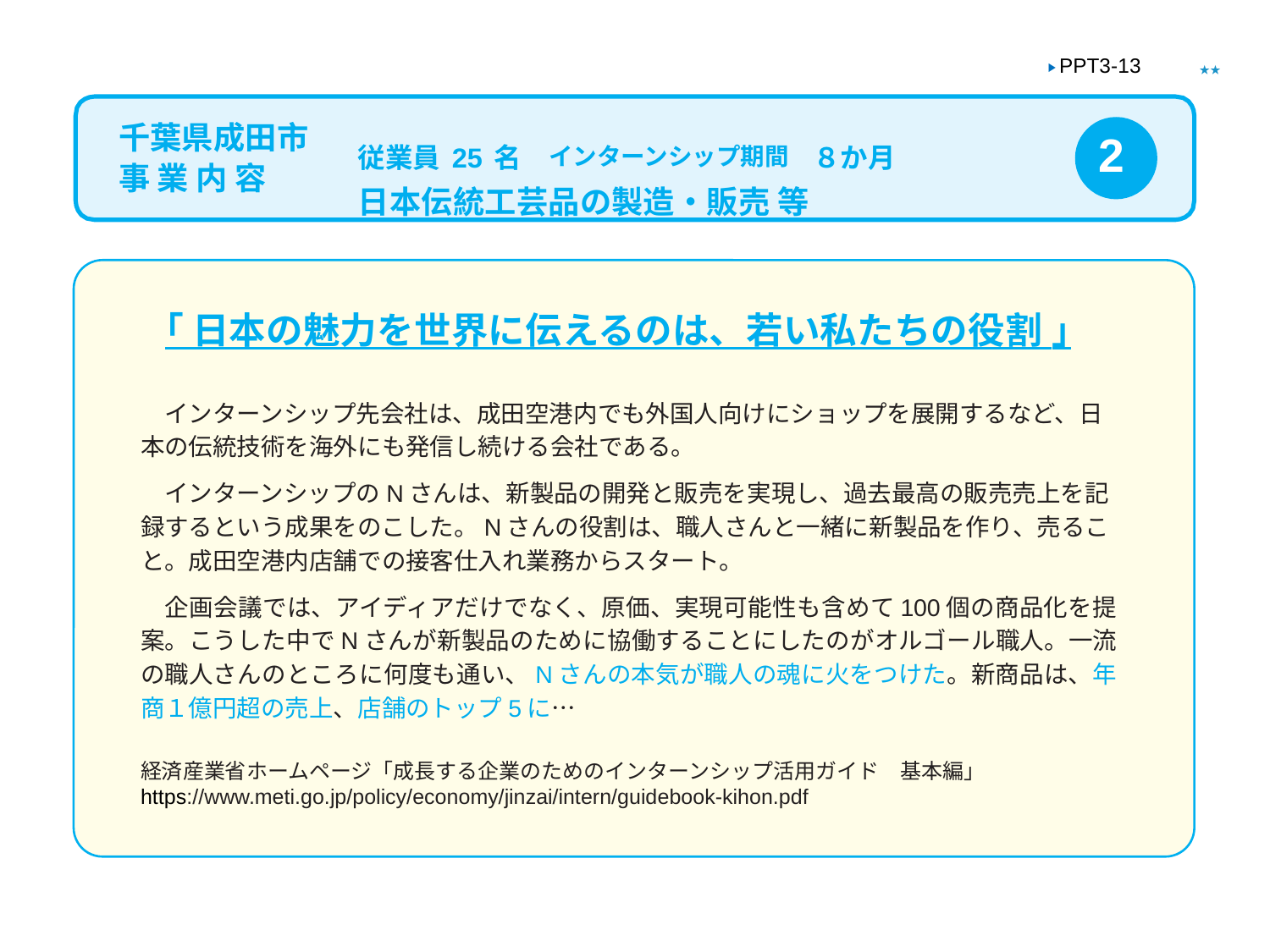

★★
▶ PPT3-13

従業員25名　インターンシップ期間　８か月
日本伝統工芸品の製造・販売 等
千葉県成田市事 業 内 容

2

｢ 日本の魅力を世界に伝えるのは、若い私たちの役割 ｣
　インターンシップ先会社は、成田空港内でも外国人向けにショップを展開するなど、日本の伝統技術を海外にも発信し続ける会社である。
　インターンシップのNさんは、新製品の開発と販売を実現し、過去最高の販売売上を記録するという成果をのこした。Nさんの役割は、職人さんと一緒に新製品を作り、売ること。成田空港内店舗での接客仕入れ業務からスタート。
　企画会議では、アイディアだけでなく、原価、実現可能性も含めて100個の商品化を提案。こうした中でNさんが新製品のために協働することにしたのがオルゴール職人。一流の職人さんのところに何度も通い、Nさんの本気が職人の魂に火をつけた。新商品は、年商１億円超の売上、店舗のトップ5に…

経済産業省ホームページ「成長する企業のためのインターンシップ活用ガイド　基本編」
https://www.meti.go.jp/policy/economy/jinzai/intern/guidebook-kihon.pdf